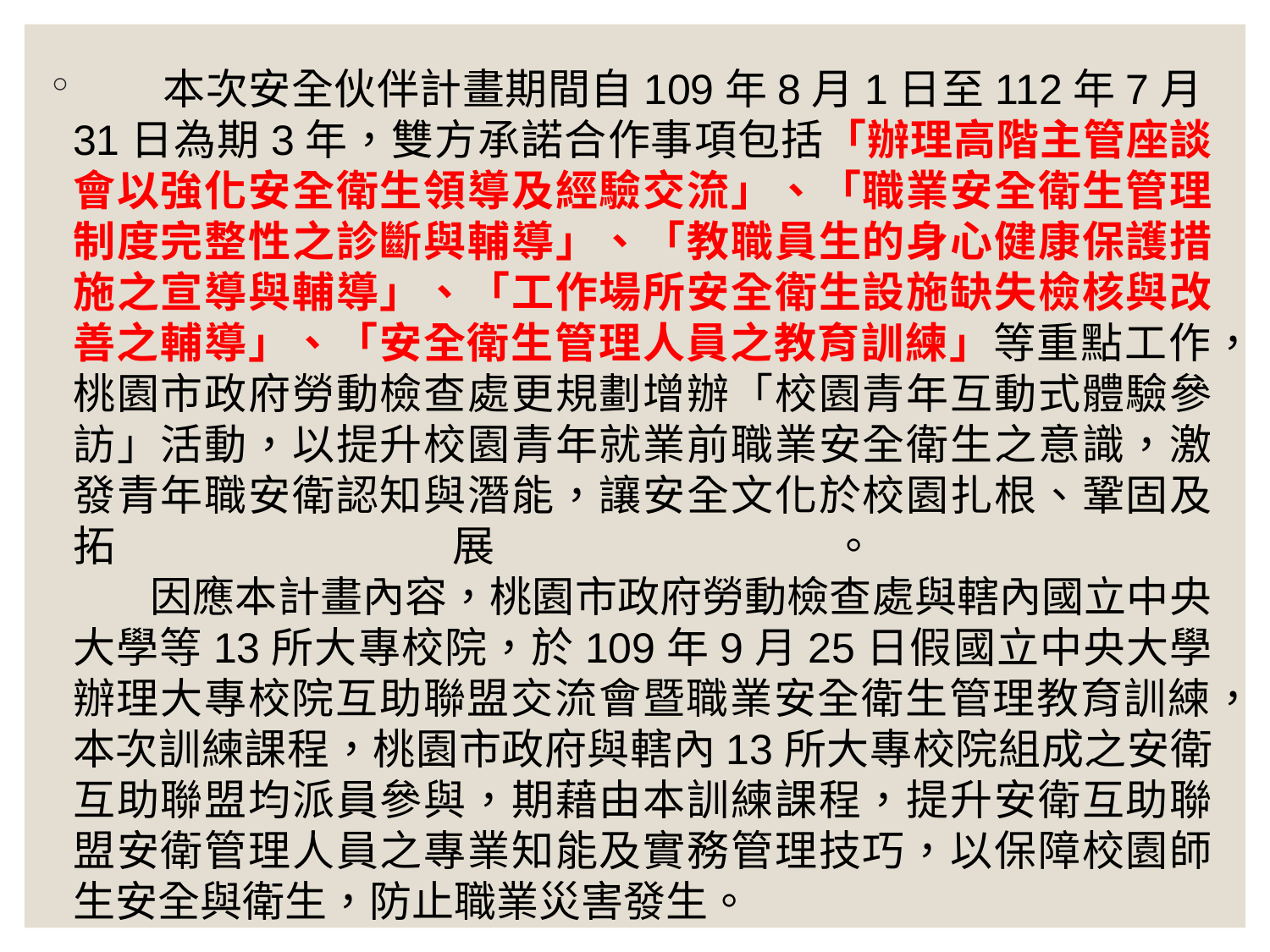

本次安全伙伴計畫期間自109年8月1日至112年7月31日為期3年，雙方承諾合作事項包括「辦理高階主管座談會以強化安全衛生領導及經驗交流」、「職業安全衛生管理制度完整性之診斷與輔導」、「教職員生的身心健康保護措施之宣導與輔導」、「工作場所安全衛生設施缺失檢核與改善之輔導」、「安全衛生管理人員之教育訓練」等重點工作，桃園市政府勞動檢查處更規劃增辦「校園青年互動式體驗參訪」活動，以提升校園青年就業前職業安全衛生之意識，激發青年職安衛認知與潛能，讓安全文化於校園扎根、鞏固及拓展。
        因應本計畫內容，桃園市政府勞動檢查處與轄內國立中央大學等13所大專校院，於109年9月25日假國立中央大學辦理大專校院互助聯盟交流會暨職業安全衛生管理教育訓練，本次訓練課程，桃園市政府與轄內13所大專校院組成之安衛互助聯盟均派員參與，期藉由本訓練課程，提升安衛互助聯盟安衛管理人員之專業知能及實務管理技巧，以保障校園師生安全與衛生，防止職業災害發生。